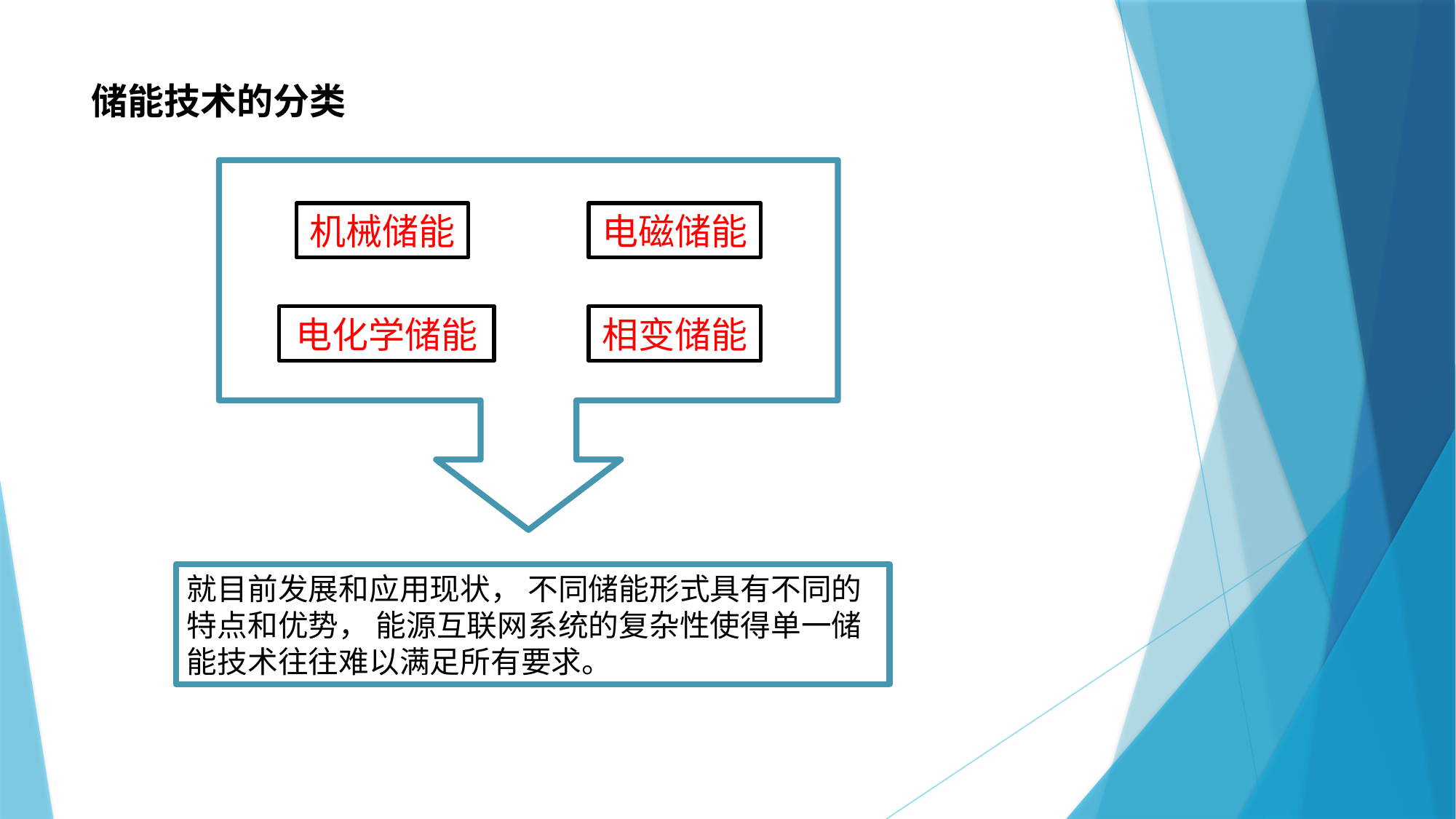

#
储能技术的分类

机械储能
电磁储能

电化学储能
相变储能
就目前发展和应用现状， 不同储能形式具有不同的特点和优势， 能源互联网系统的复杂性使得单一储能技术往往难以满足所有要求。